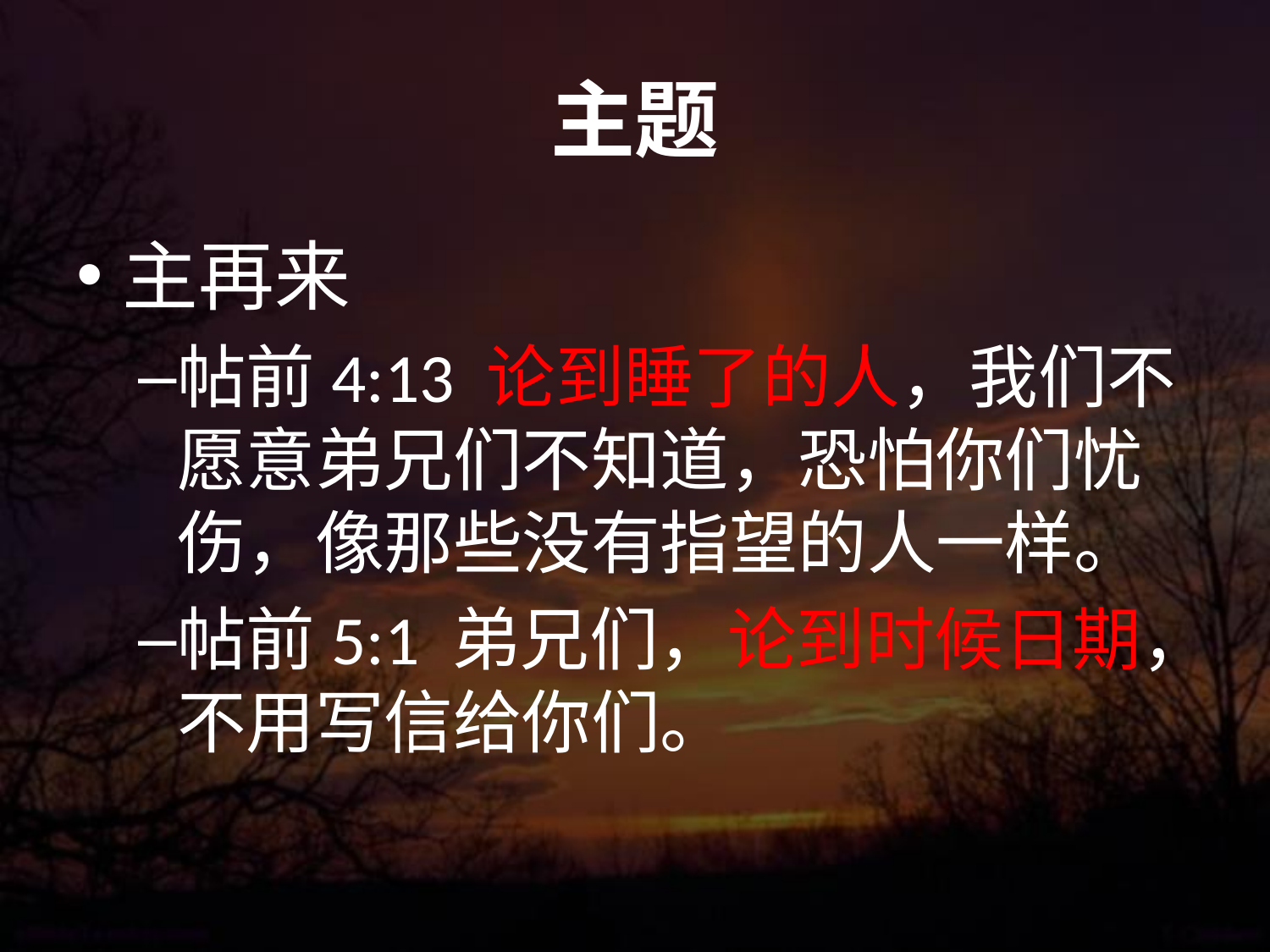

# 主题
主再来
帖前4:13 论到睡了的人，我们不愿意弟兄们不知道，恐怕你们忧伤，像那些没有指望的人一样。
帖前5:1 弟兄们，论到时候日期，不用写信给你们。